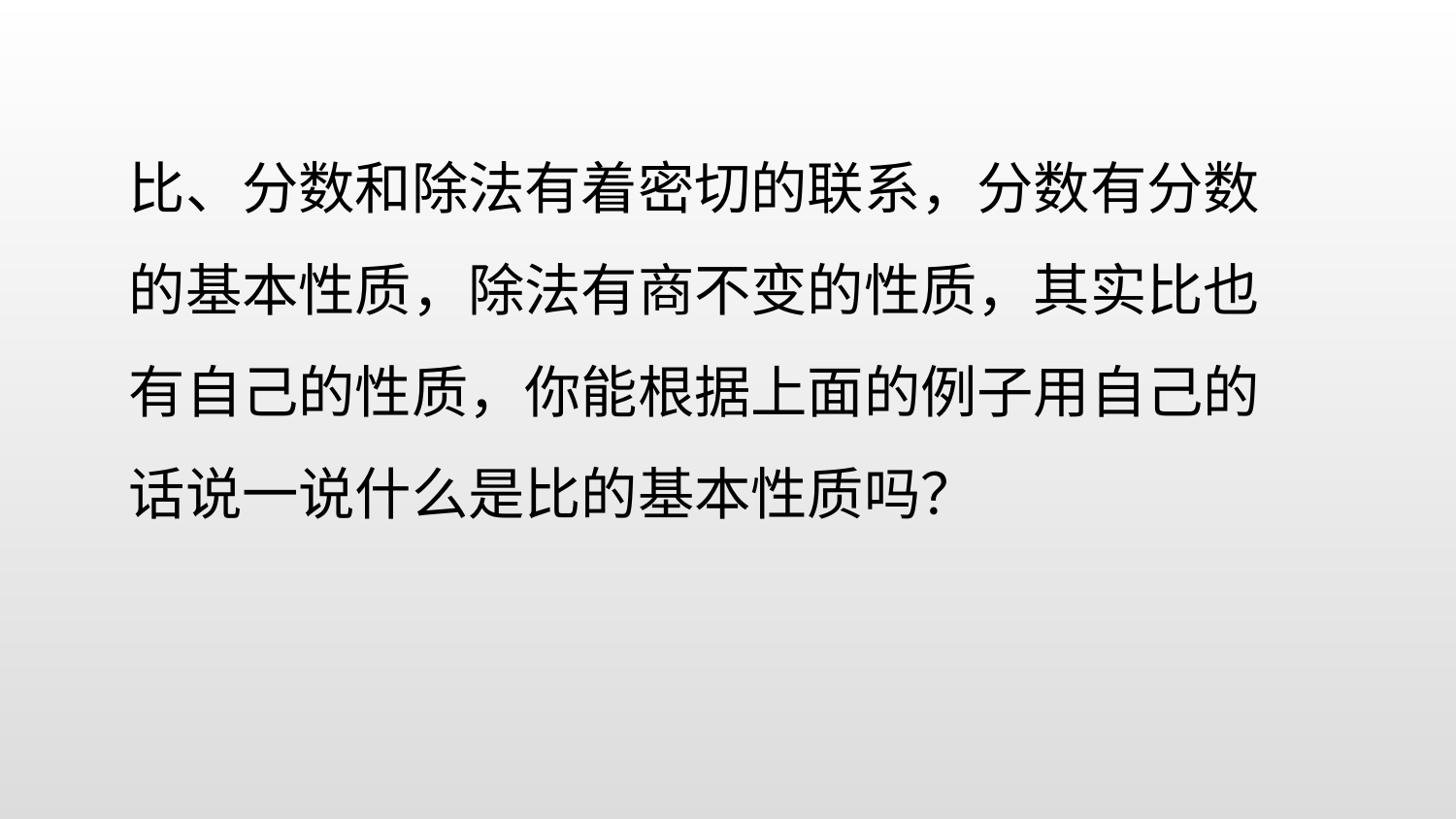

比、分数和除法有着密切的联系，分数有分数的基本性质，除法有商不变的性质，其实比也有自己的性质，你能根据上面的例子用自己的话说一说什么是比的基本性质吗？